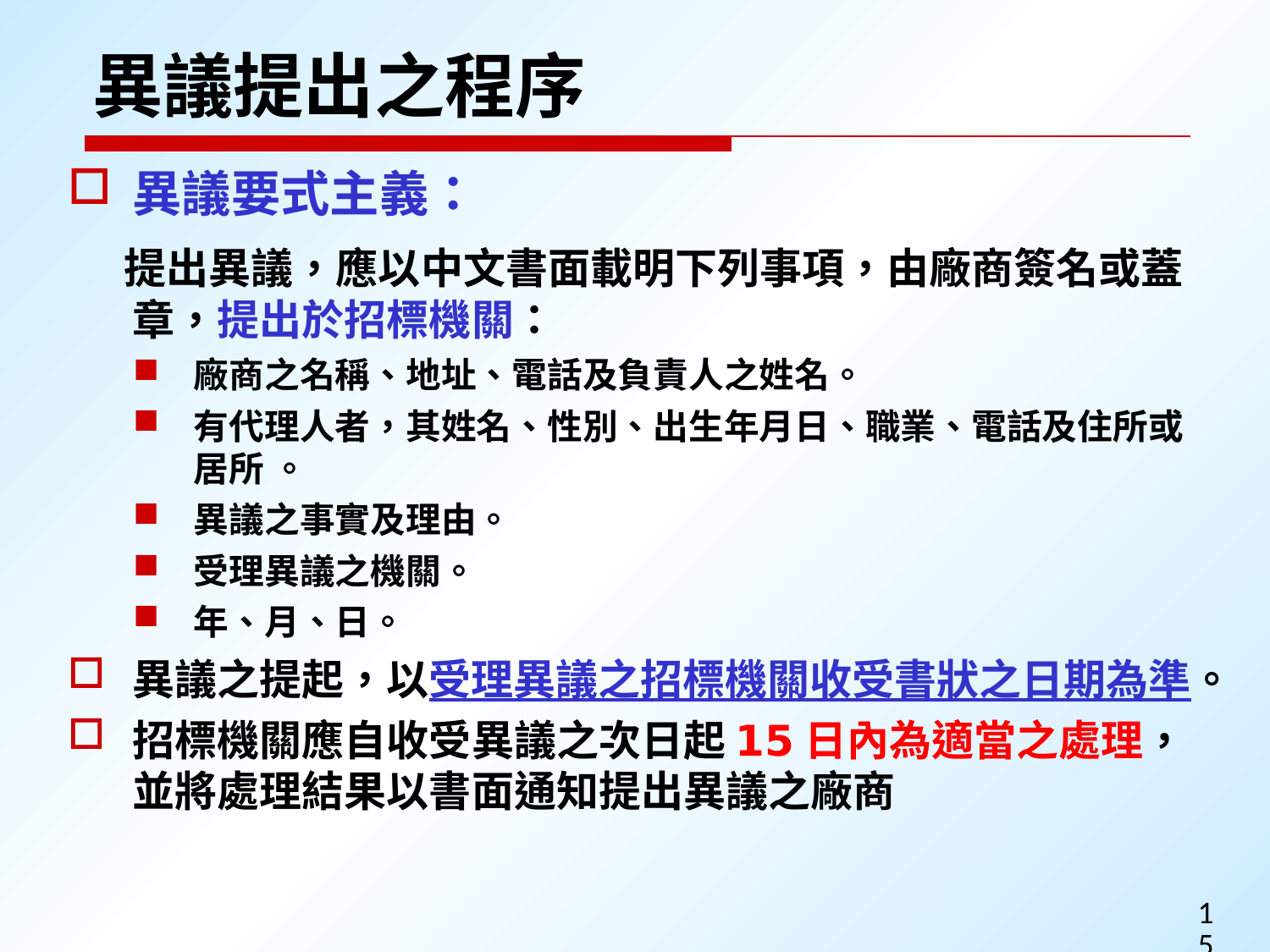

異議提出之程序
異議要式主義：
    提出異議，應以中文書面載明下列事項，由廠商簽名或蓋章，提出於招標機關：
廠商之名稱、地址、電話及負責人之姓名。
有代理人者，其姓名、性別、出生年月日、職業、電話及住所或居所 。
異議之事實及理由。
受理異議之機關。
年、月、日。
異議之提起，以受理異議之招標機關收受書狀之日期為準。
招標機關應自收受異議之次日起15日內為適當之處理，並將處理結果以書面通知提出異議之廠商